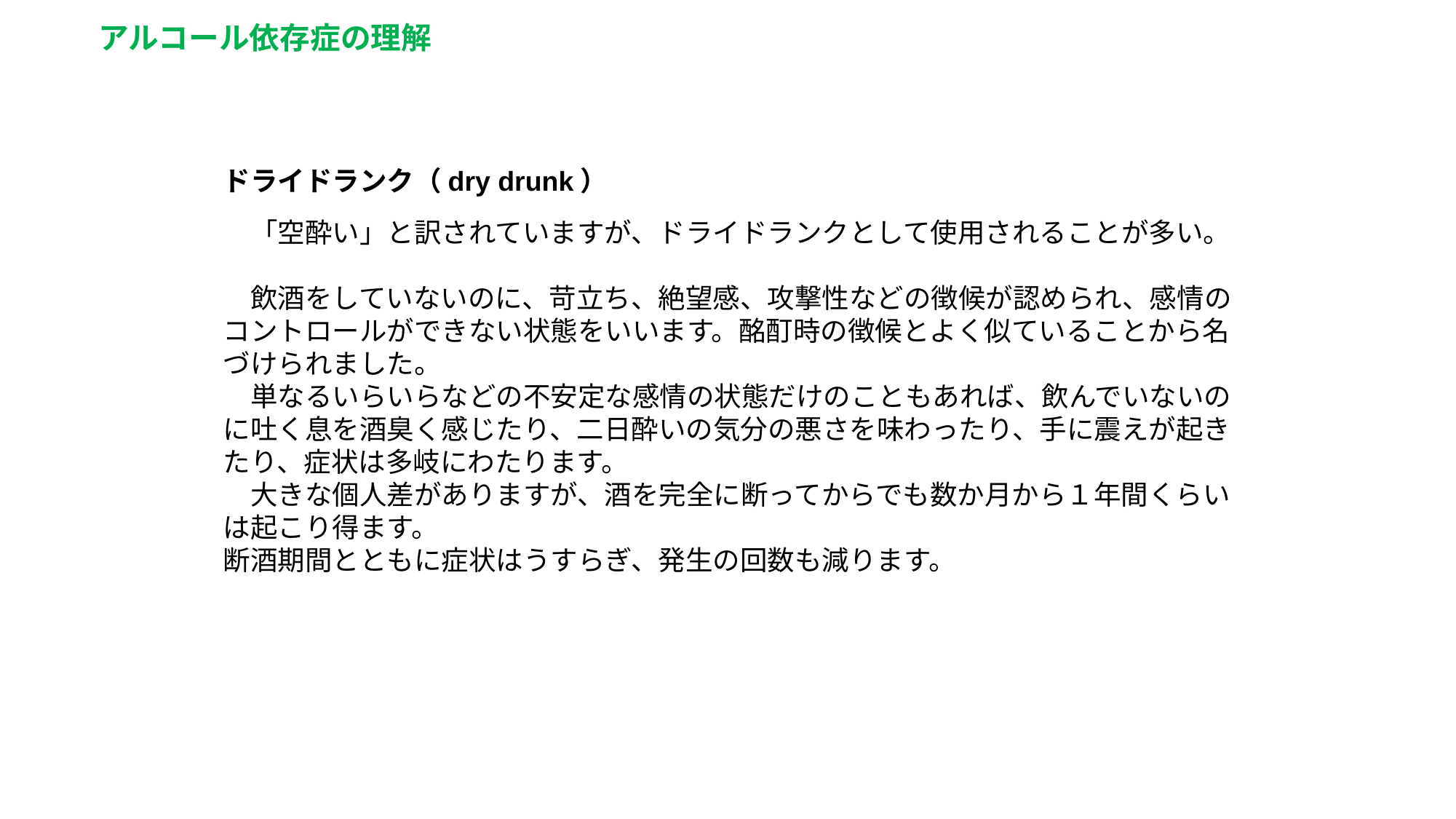

アルコール依存症の理解
ドライドランク（dry drunk）

　「空酔い」と訳されていますが、ドライドランクとして使用されることが多い。

　飲酒をしていないのに、苛立ち、絶望感、攻撃性などの徴候が認められ、感情のコントロールができない状態をいいます。酩酊時の徴候とよく似ていることから名づけられました。
　単なるいらいらなどの不安定な感情の状態だけのこともあれば、飲んでいないのに吐く息を酒臭く感じたり、二日酔いの気分の悪さを味わったり、手に震えが起きたり、症状は多岐にわたります。
　大きな個人差がありますが、酒を完全に断ってからでも数か月から１年間くらいは起こり得ます。
断酒期間とともに症状はうすらぎ、発生の回数も減ります。